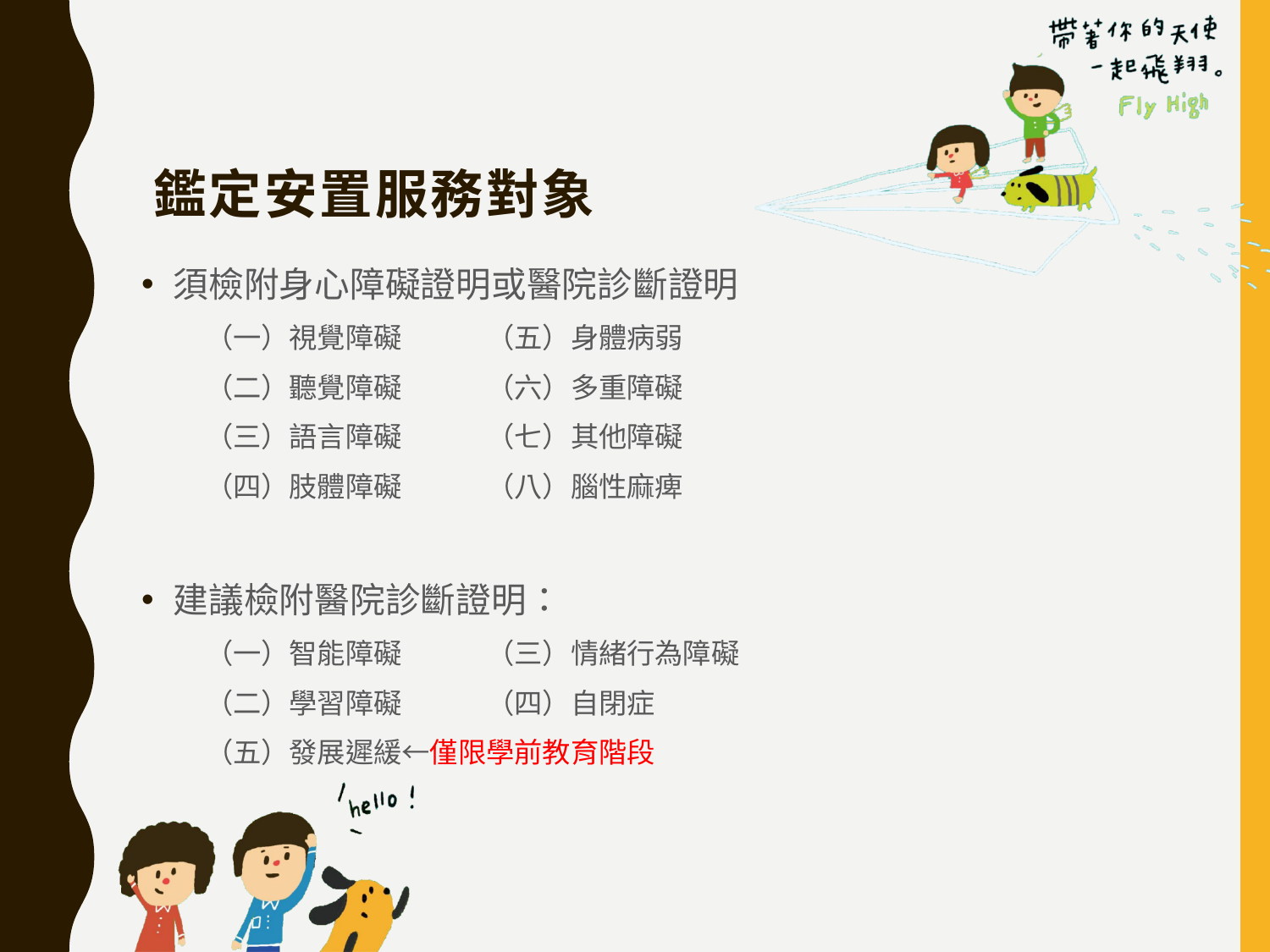

# 鑑定安置服務對象
須檢附身心障礙證明或醫院診斷證明
（一）視覺障礙　　　（五）身體病弱
（二）聽覺障礙　　　（六）多重障礙
（三）語言障礙　　　（七）其他障礙
（四）肢體障礙　　　（八）腦性麻痺

建議檢附醫院診斷證明：
（一）智能障礙　　　（三）情緒行為障礙
（二）學習障礙　　　（四）自閉症
（五）發展遲緩←僅限學前教育階段